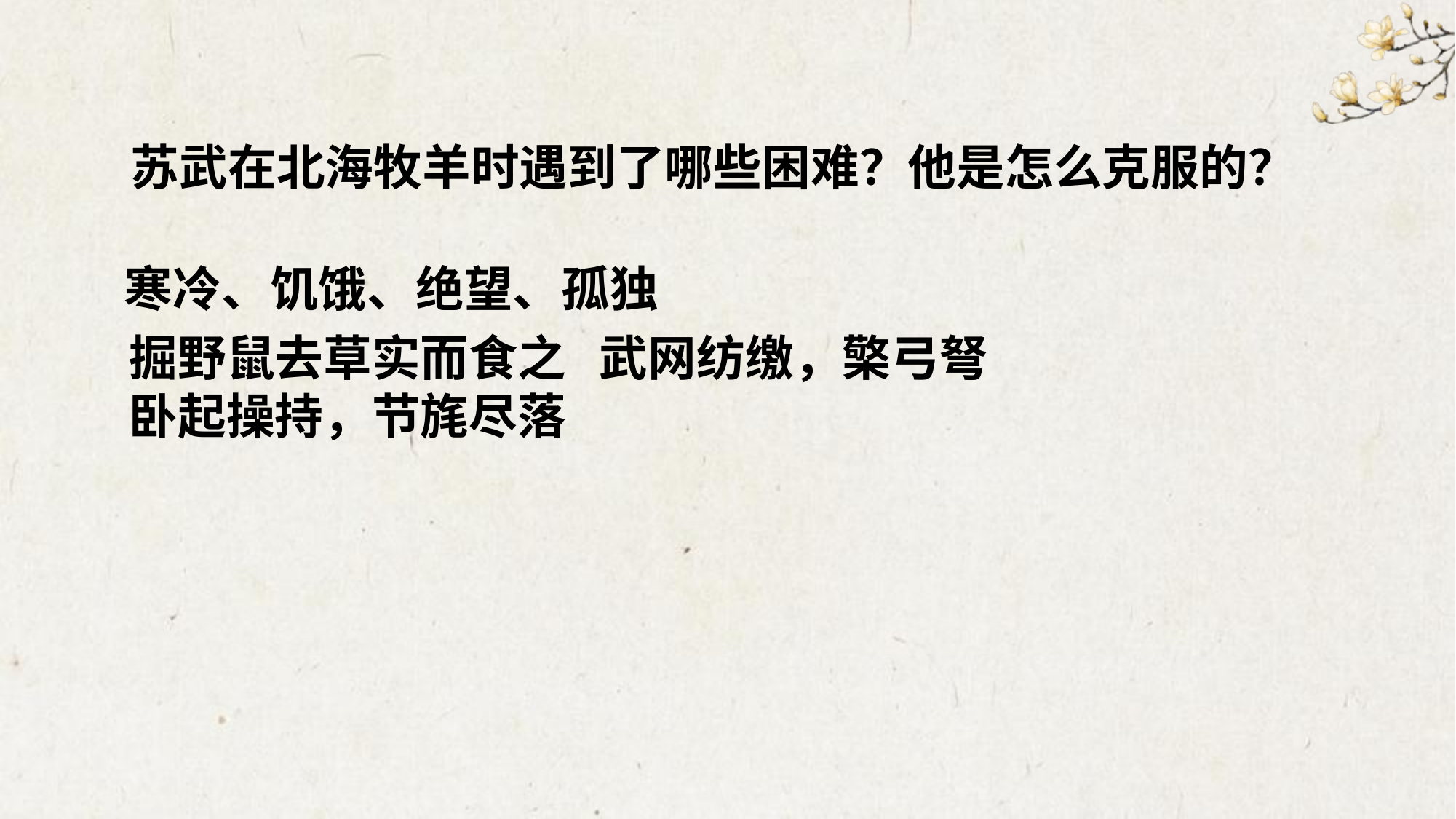

苏武在北海牧羊时遇到了哪些困难？他是怎么克服的？
寒冷、饥饿、绝望、孤独
掘野鼠去草实而食之   武网纺缴，檠弓弩
卧起操持，节旄尽落